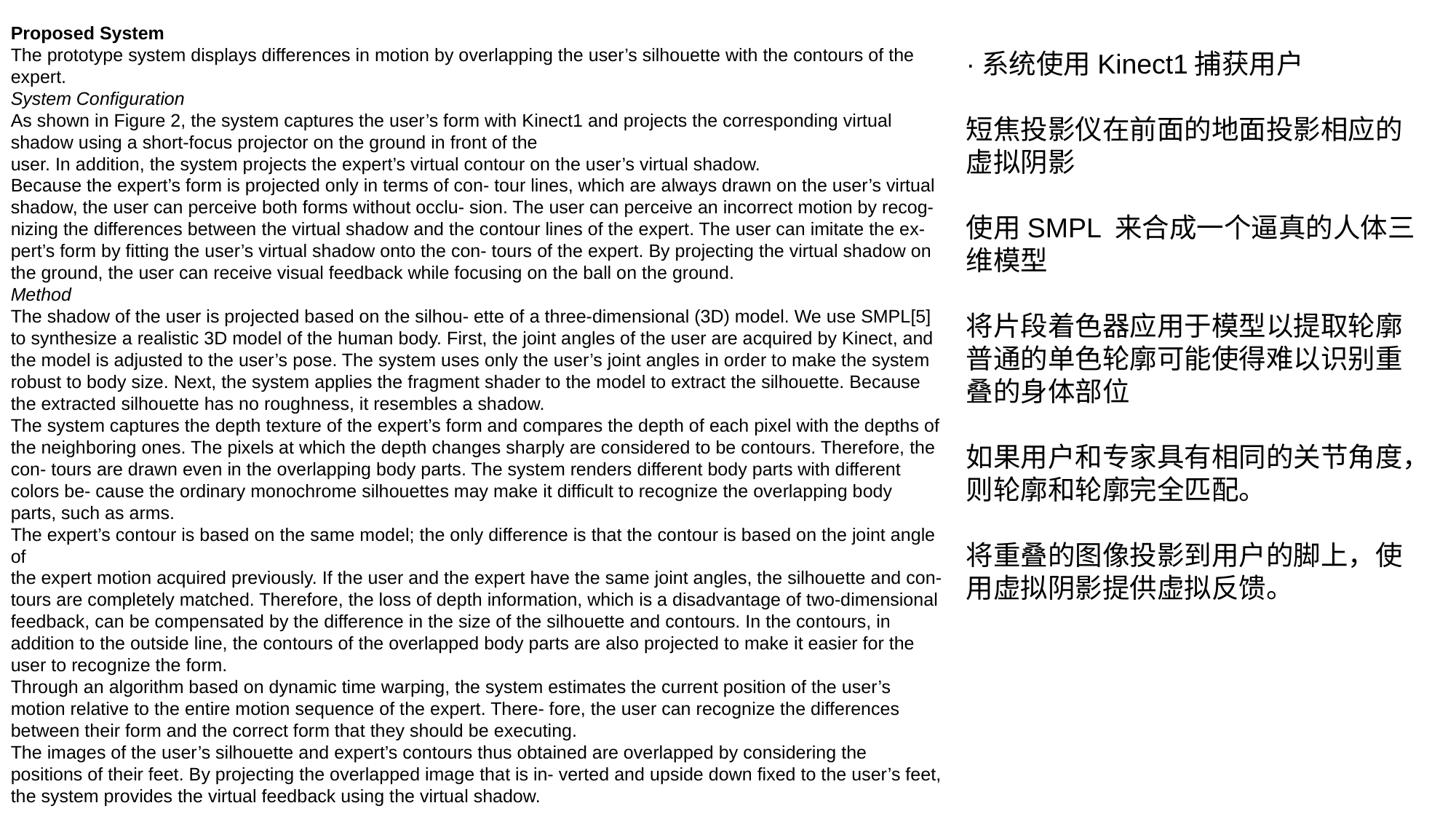

Proposed System
The prototype system displays differences in motion by overlapping the user’s silhouette with the contours of the expert.
System Configuration
As shown in Figure 2, the system captures the user’s form with Kinect1 and projects the corresponding virtual shadow using a short-focus projector on the ground in front of the
user. In addition, the system projects the expert’s virtual contour on the user’s virtual shadow.
Because the expert’s form is projected only in terms of con- tour lines, which are always drawn on the user’s virtual shadow, the user can perceive both forms without occlu- sion. The user can perceive an incorrect motion by recog- nizing the differences between the virtual shadow and the contour lines of the expert. The user can imitate the ex- pert’s form by fitting the user’s virtual shadow onto the con- tours of the expert. By projecting the virtual shadow on the ground, the user can receive visual feedback while focusing on the ball on the ground.
Method
The shadow of the user is projected based on the silhou- ette of a three-dimensional (3D) model. We use SMPL[5]
to synthesize a realistic 3D model of the human body. First, the joint angles of the user are acquired by Kinect, and the model is adjusted to the user’s pose. The system uses only the user’s joint angles in order to make the system robust to body size. Next, the system applies the fragment shader to the model to extract the silhouette. Because the extracted silhouette has no roughness, it resembles a shadow.
The system captures the depth texture of the expert’s form and compares the depth of each pixel with the depths of the neighboring ones. The pixels at which the depth changes sharply are considered to be contours. Therefore, the con- tours are drawn even in the overlapping body parts. The system renders different body parts with different colors be- cause the ordinary monochrome silhouettes may make it difficult to recognize the overlapping body parts, such as arms.
The expert’s contour is based on the same model; the only difference is that the contour is based on the joint angle of
the expert motion acquired previously. If the user and the expert have the same joint angles, the silhouette and con- tours are completely matched. Therefore, the loss of depth information, which is a disadvantage of two-dimensional feedback, can be compensated by the difference in the size of the silhouette and contours. In the contours, in addition to the outside line, the contours of the overlapped body parts are also projected to make it easier for the user to recognize the form.
Through an algorithm based on dynamic time warping, the system estimates the current position of the user’s motion relative to the entire motion sequence of the expert. There- fore, the user can recognize the differences between their form and the correct form that they should be executing.
The images of the user’s silhouette and expert’s contours thus obtained are overlapped by considering the positions of their feet. By projecting the overlapped image that is in- verted and upside down fixed to the user’s feet, the system provides the virtual feedback using the virtual shadow.

·系统使用Kinect1捕获用户

短焦投影仪在前面的地面投影相应的虚拟阴影

使用SMPL 来合成一个逼真的人体三维模型

将片段着色器应用于模型以提取轮廓
普通的单色轮廓可能使得难以识别重叠的身体部位

如果用户和专家具有相同的关节角度，则轮廓和轮廓完全匹配。

将重叠的图像投影到用户的脚上，使用虚拟阴影提供虚拟反馈。